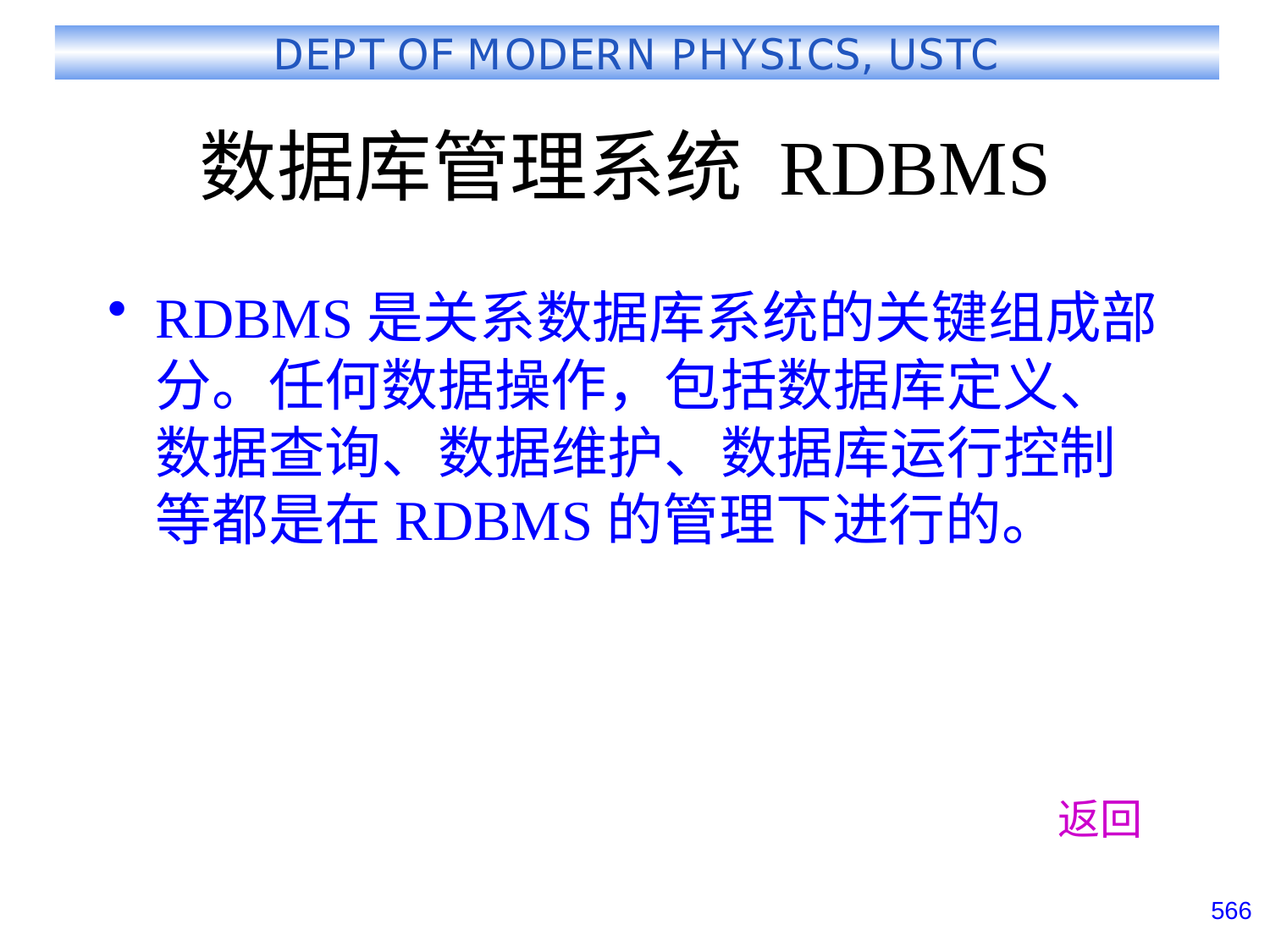

# 数据库管理系统 RDBMS
RDBMS是关系数据库系统的关键组成部分。任何数据操作，包括数据库定义、数据查询、数据维护、数据库运行控制等都是在RDBMS的管理下进行的。
返回